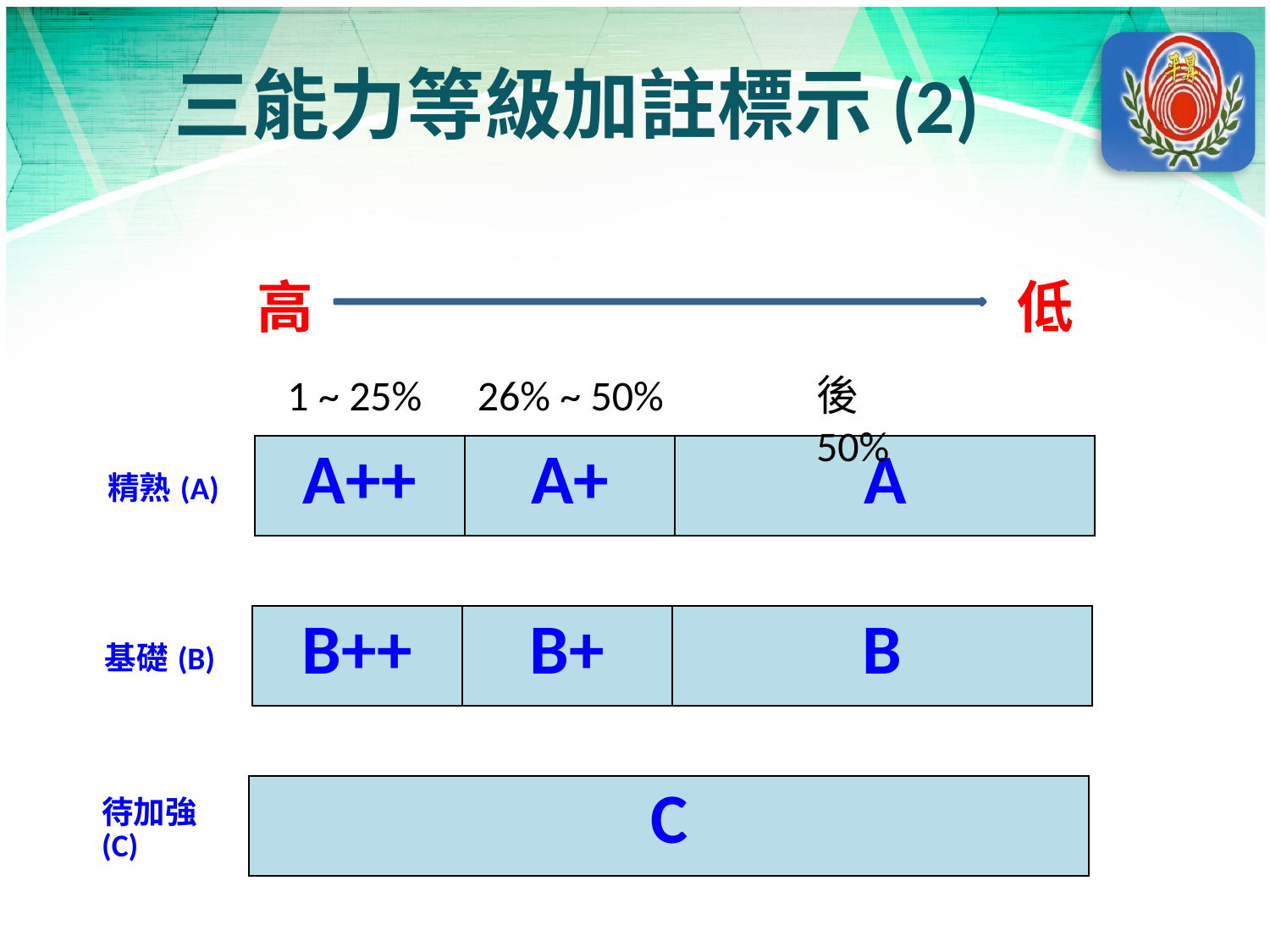

# 三能力等級加註標示(2)
高
低

後50%
1 ~ 25%
26% ~ 50%
| 精熟(A) | A++ | A+ | A |
| --- | --- | --- | --- |
| 基礎(B) | B++ | B+ | B |
| --- | --- | --- | --- |
| 待加強(C) | C |
| --- | --- |